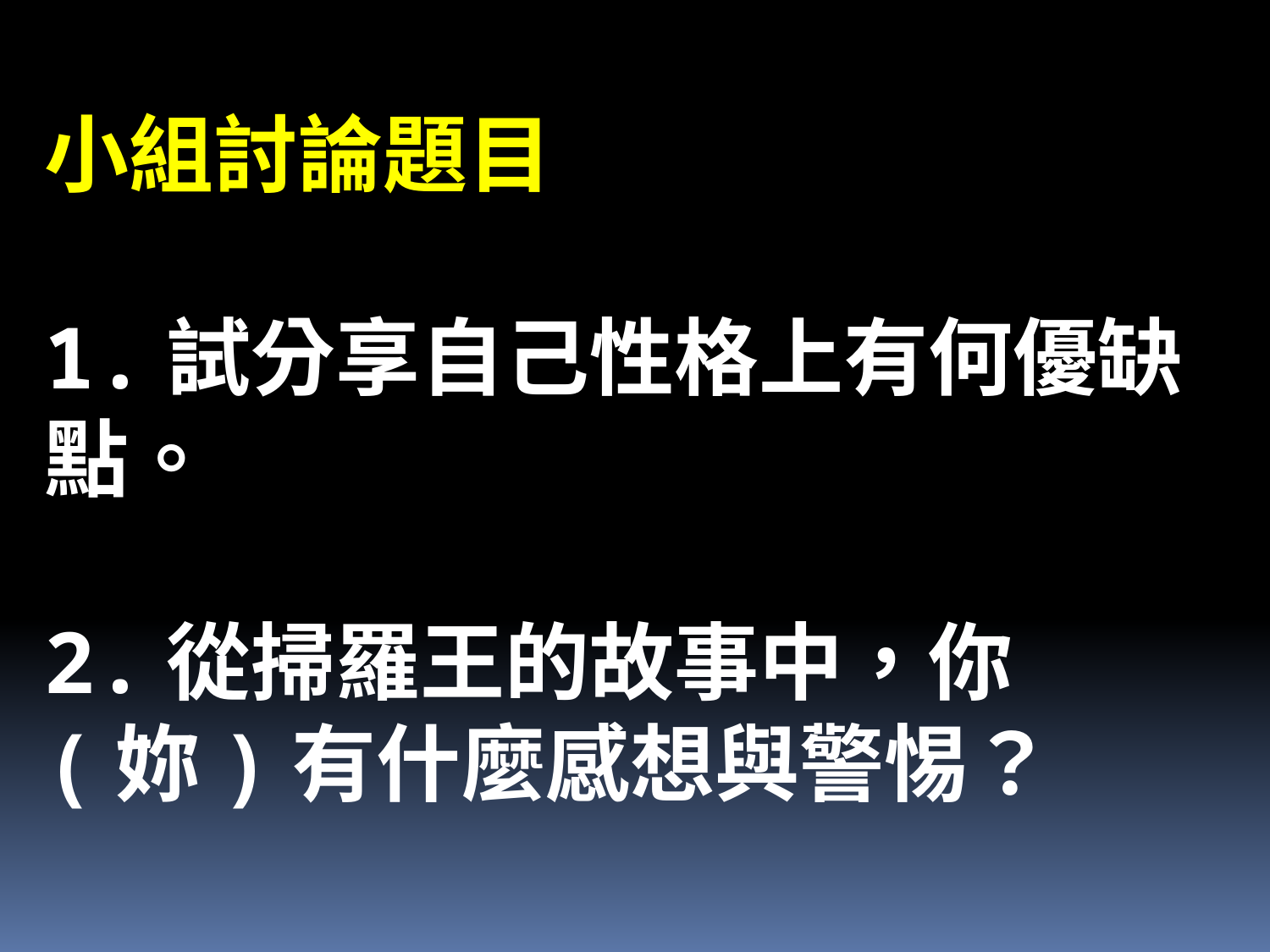

小組討論題目

1.試分享自己性格上有何優缺點。

2.從掃羅王的故事中，你(妳)有什麼感想與警惕？